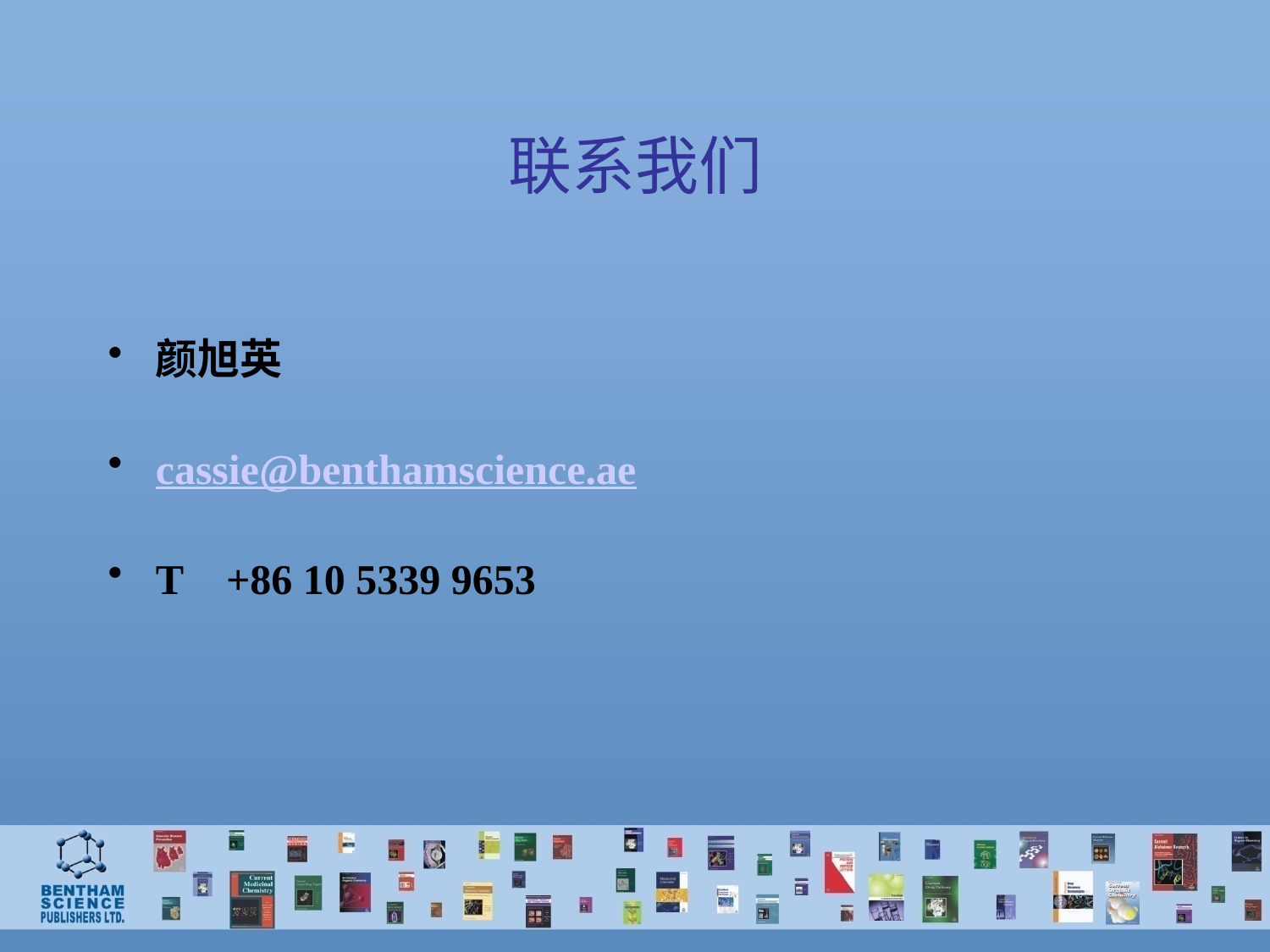

# 联系我们
颜旭英
cassie@benthamscience.ae
T    +86 10 5339 9653